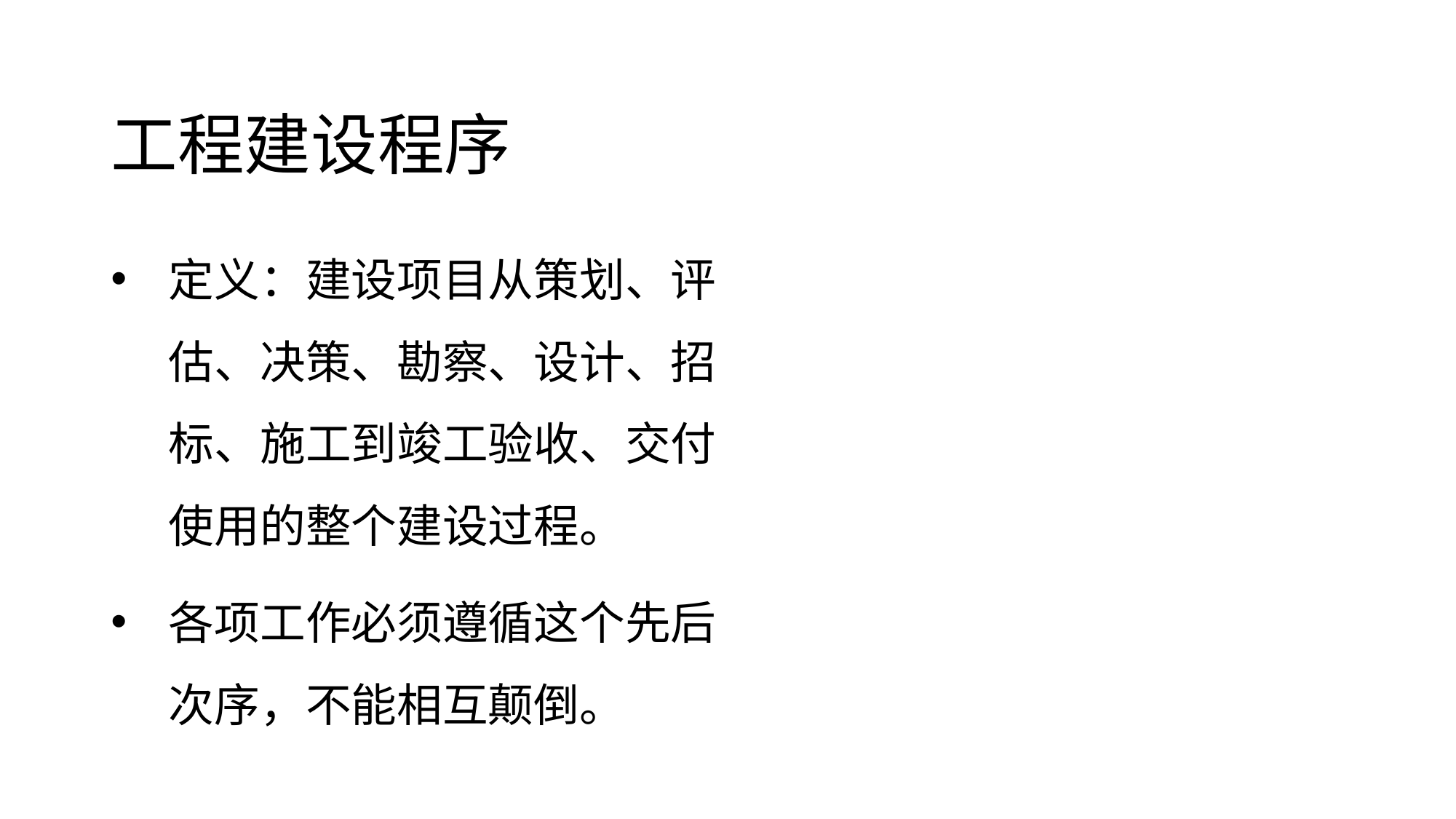

# 工程建设程序
定义：建设项目从策划、评估、决策、勘察、设计、招标、施工到竣工验收、交付使用的整个建设过程。
各项工作必须遵循这个先后次序，不能相互颠倒。